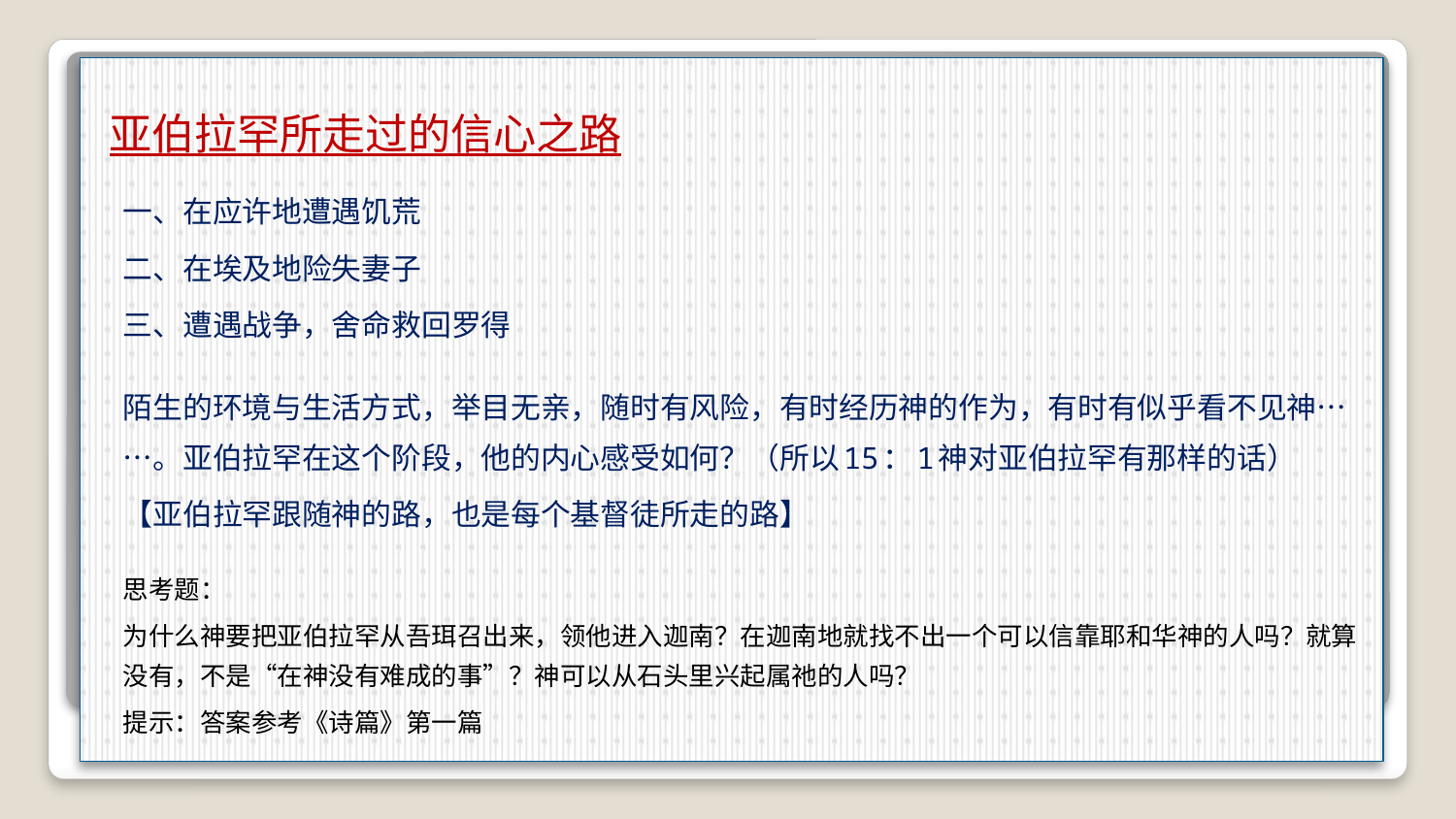

亚伯拉罕所走过的信心之路

一、在应许地遭遇饥荒
二、在埃及地险失妻子
三、遭遇战争，舍命救回罗得

陌生的环境与生活方式，举目无亲，随时有风险，有时经历神的作为，有时有似乎看不见神……。亚伯拉罕在这个阶段，他的内心感受如何？（所以15：1神对亚伯拉罕有那样的话）
【亚伯拉罕跟随神的路，也是每个基督徒所走的路】

思考题：
为什么神要把亚伯拉罕从吾珥召出来，领他进入迦南？在迦南地就找不出一个可以信靠耶和华神的人吗？就算没有，不是“在神没有难成的事”？神可以从石头里兴起属祂的人吗？
提示：答案参考《诗篇》第一篇